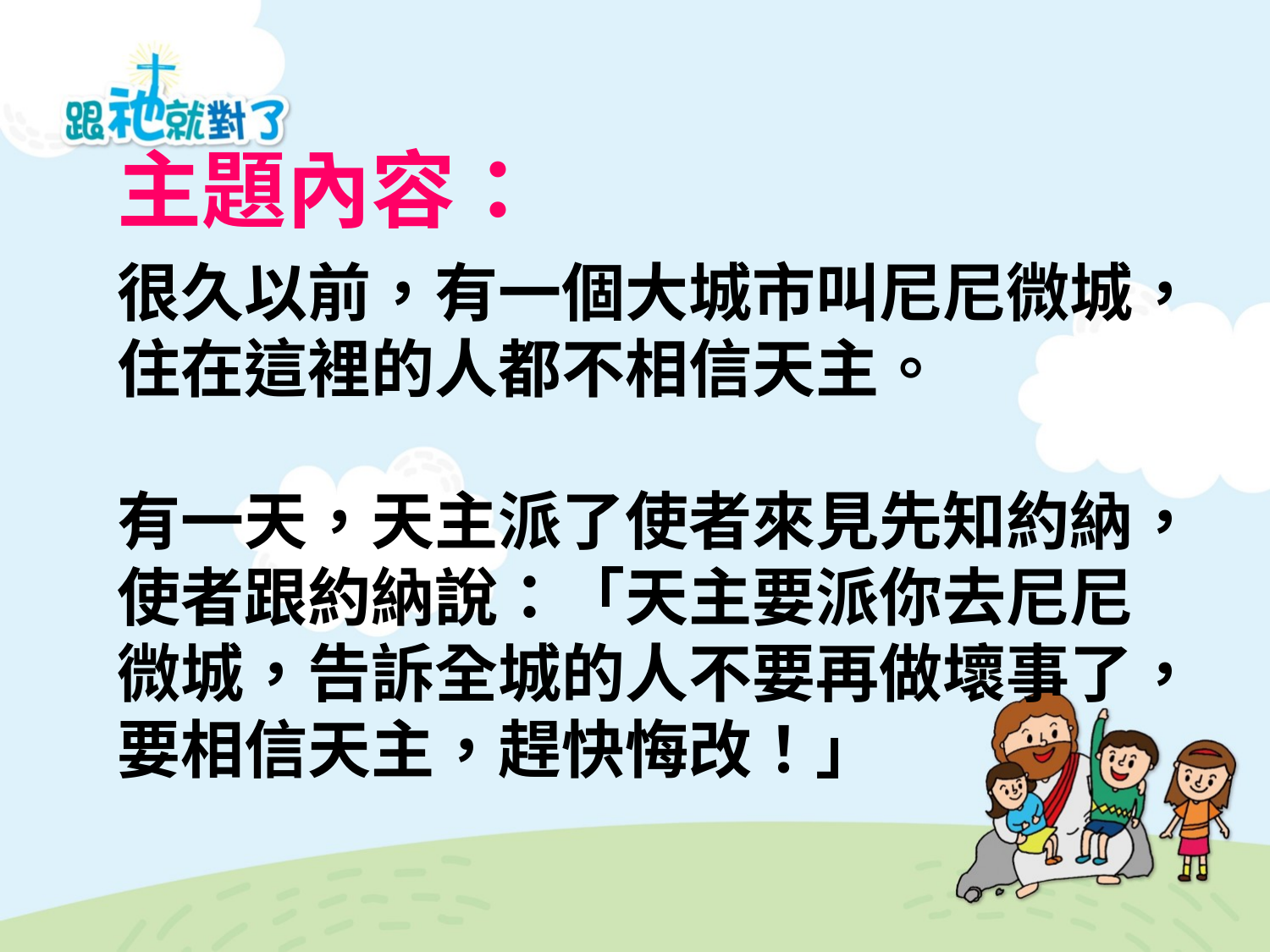

主題內容：
很久以前，有一個大城市叫尼尼微城，住在這裡的人都不相信天主。

有一天，天主派了使者來見先知約納，使者跟約納說：「天主要派你去尼尼微城，告訴全城的人不要再做壞事了，要相信天主，趕快悔改！」